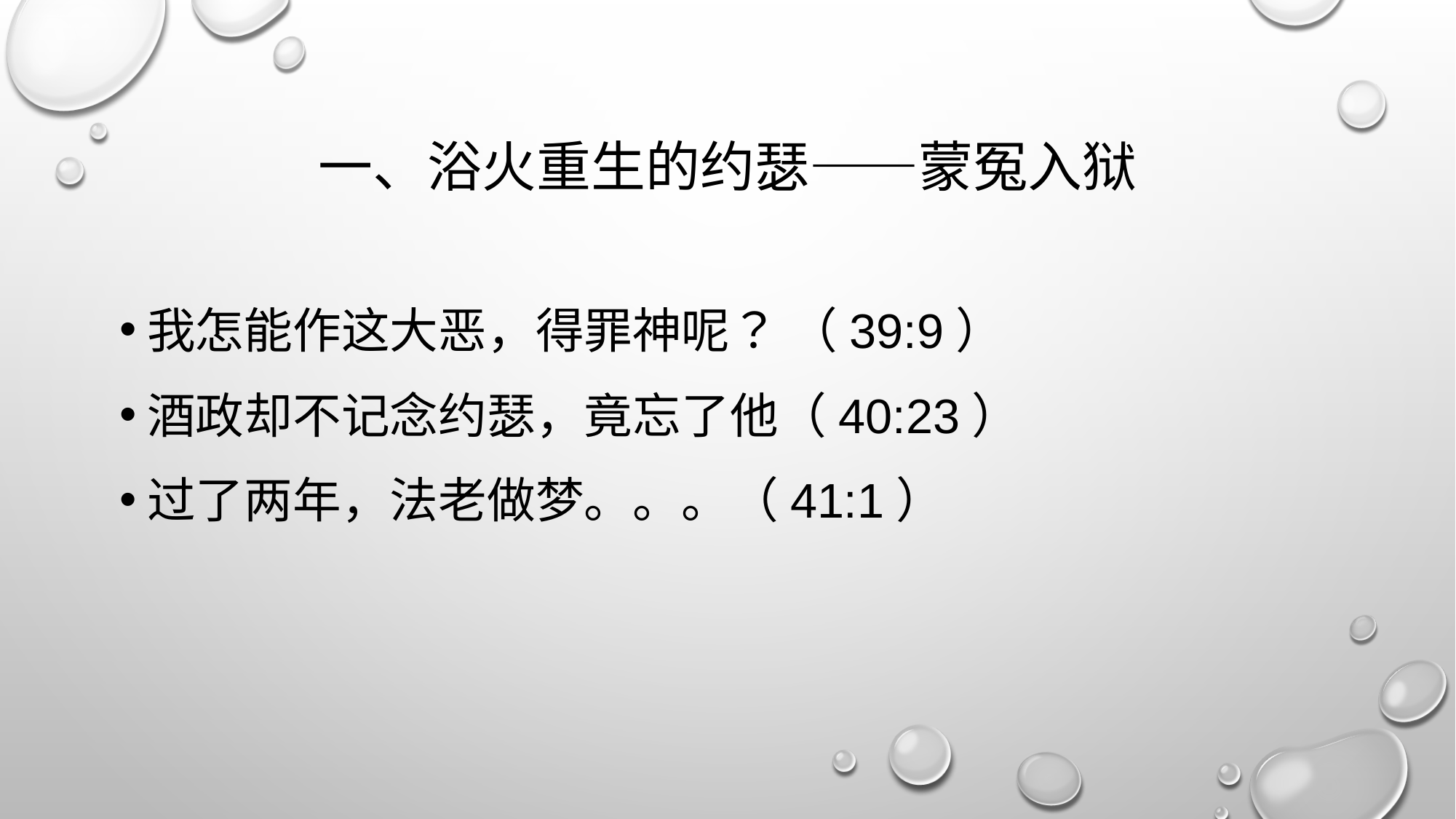

# 一、浴火重生的约瑟——蒙冤入狱

我怎能作这大恶，得罪神呢？ （39:9）
酒政却不记念约瑟，竟忘了他（40:23）
过了两年，法老做梦。。。（41:1）